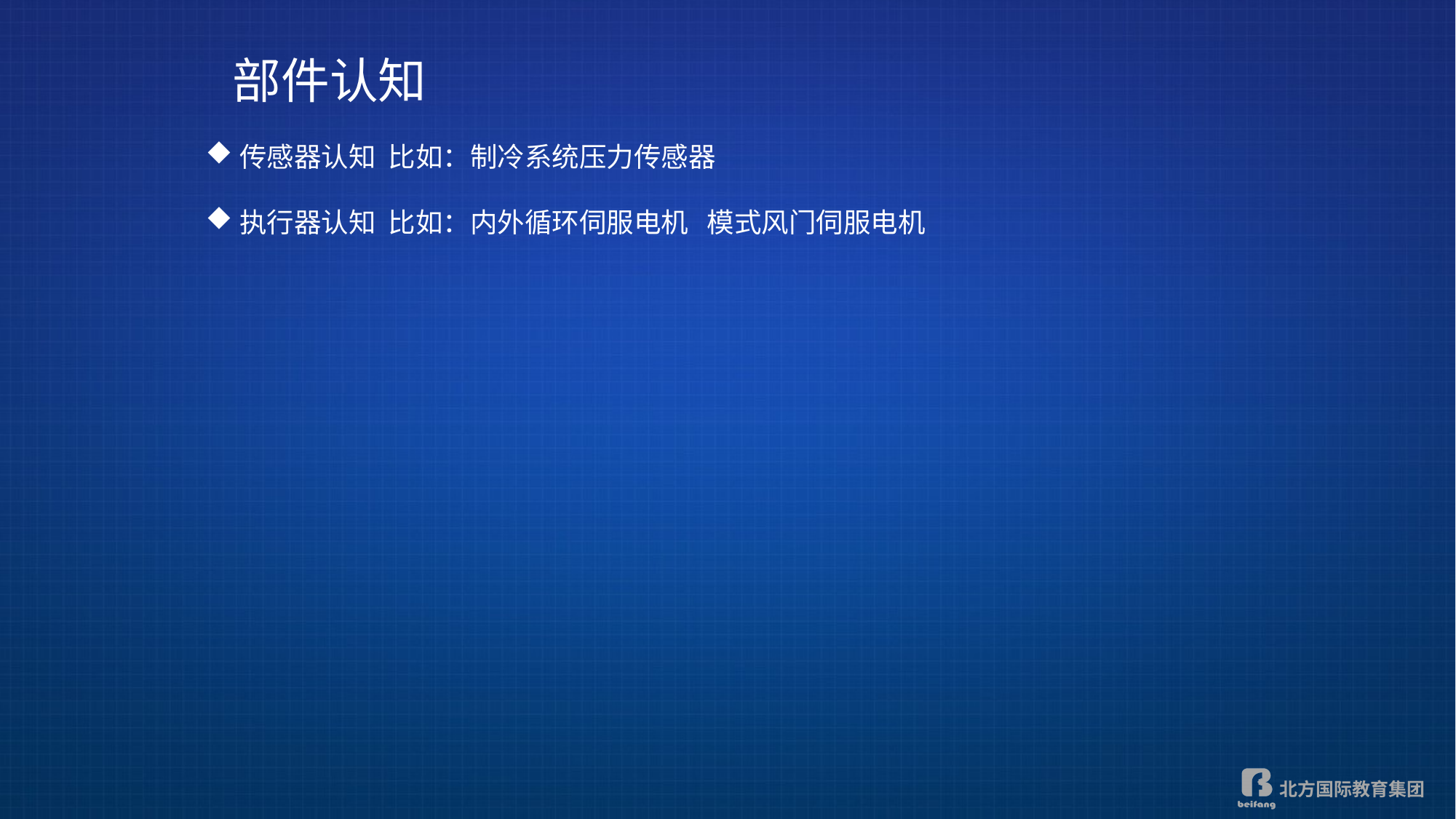

部件认知

传感器认知  比如：制冷系统压力传感器

执行器认知  比如：内外循环伺服电机   模式风门伺服电机